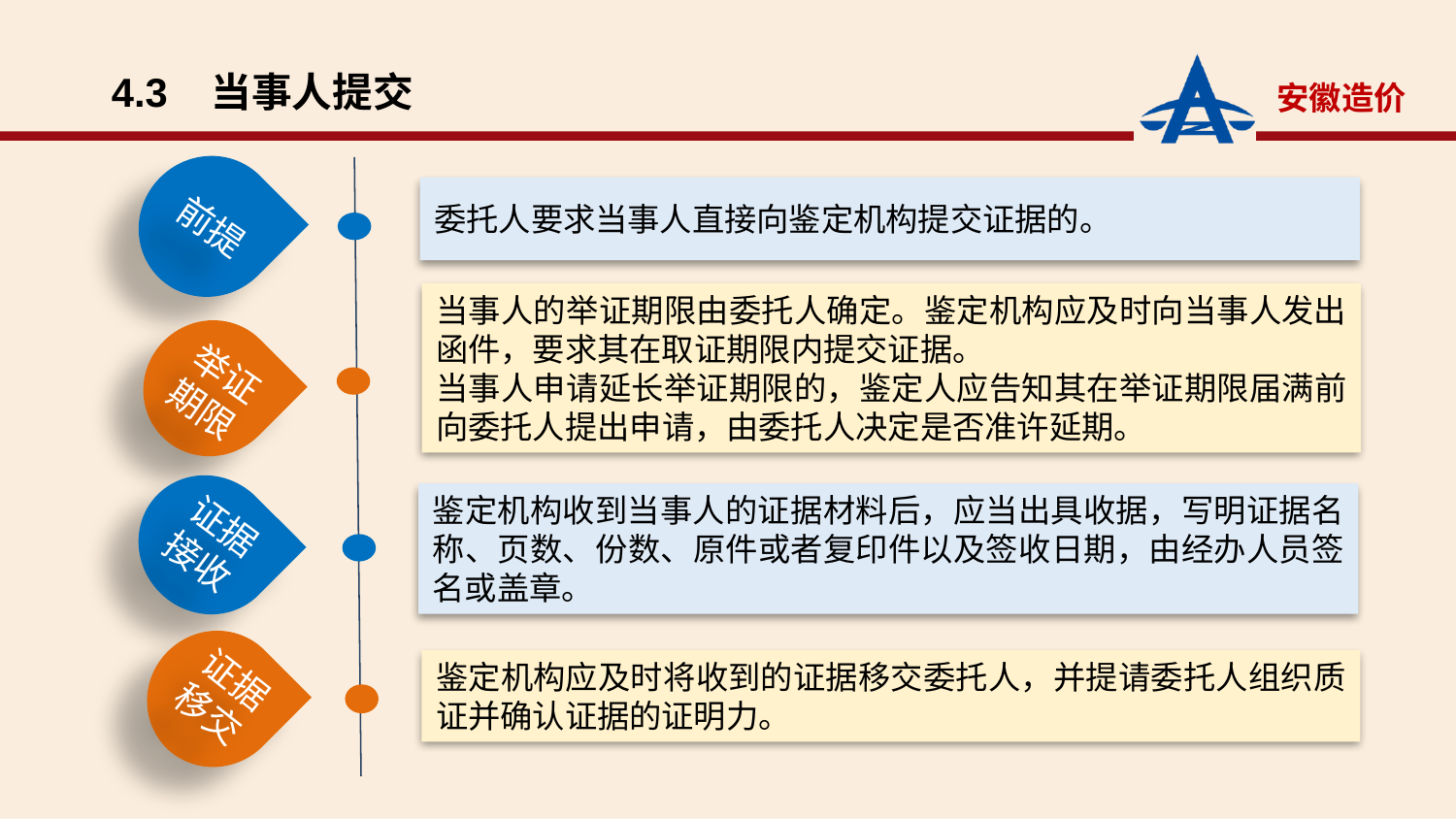

4.3   当事人提交

前提

委托人要求当事人直接向鉴定机构提交证据的。
当事人的举证期限由委托人确定。鉴定机构应及时向当事人发出函件，要求其在取证期限内提交证据。
当事人申请延长举证期限的，鉴定人应告知其在举证期限届满前向委托人提出申请，由委托人决定是否准许延期。

举证期限

证据接收
鉴定机构收到当事人的证据材料后，应当出具收据，写明证据名称、页数、份数、原件或者复印件以及签收日期，由经办人员签名或盖章。

证据移交
鉴定机构应及时将收到的证据移交委托人，并提请委托人组织质证并确认证据的证明力。